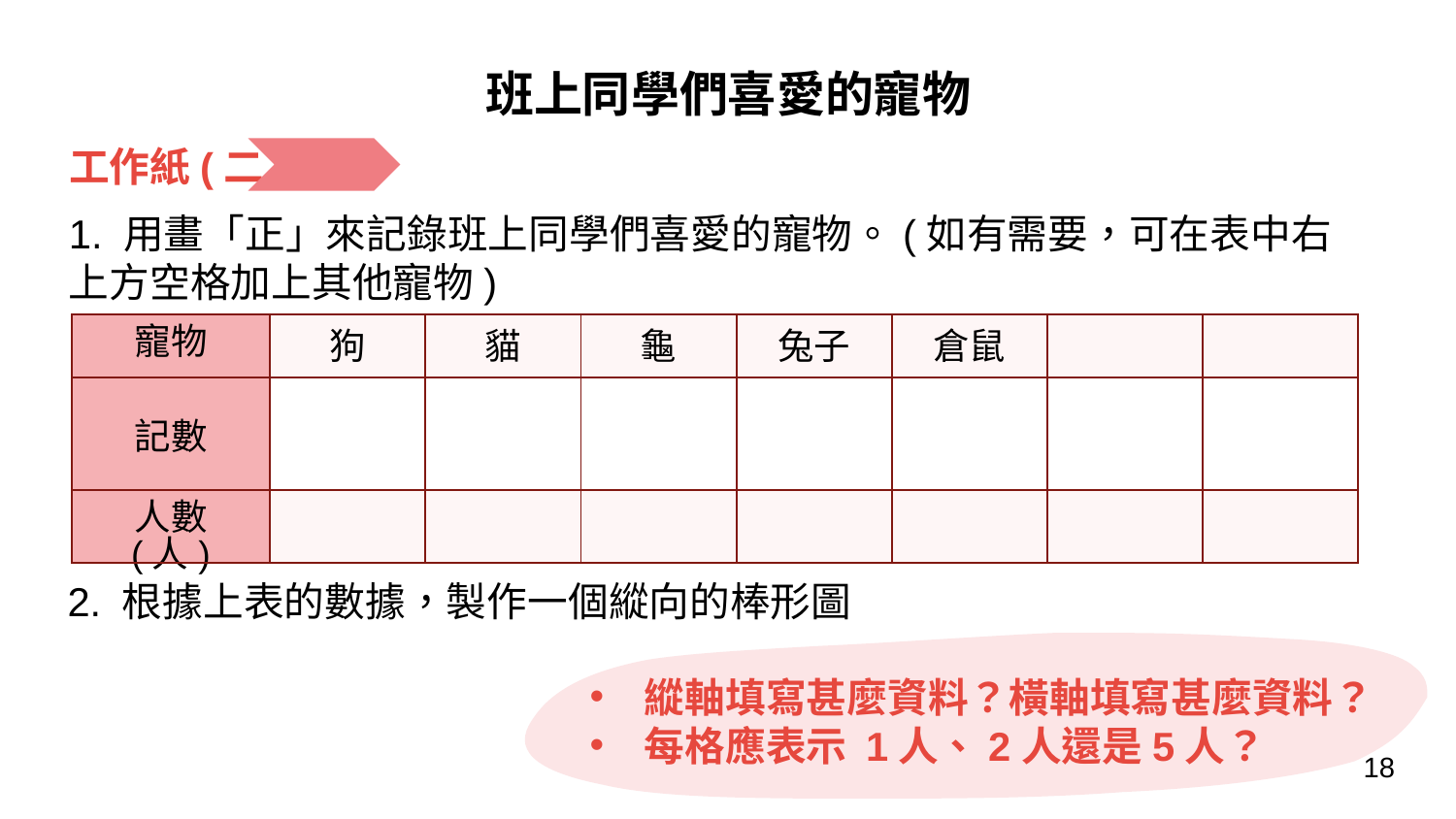

# 班上同學們喜愛的寵物

工作紙(二)
1. 用畫「正」來記錄班上同學們喜愛的寵物。(如有需要，可在表中右上方空格加上其他寵物)
| 寵物 | 狗 | 貓 | 龜 | 兔子 | 倉鼠 |  |  |
| --- | --- | --- | --- | --- | --- | --- | --- |
| 記數 |  |  |  |  |  |  |  |
| 人數 (人) |  |  |  |  |  |  |  |
2. 根據上表的數據，製作一個縱向的棒形圖

縱軸填寫甚麼資料？橫軸填寫甚麼資料？
每格應表示 1人、2人還是5人？
18